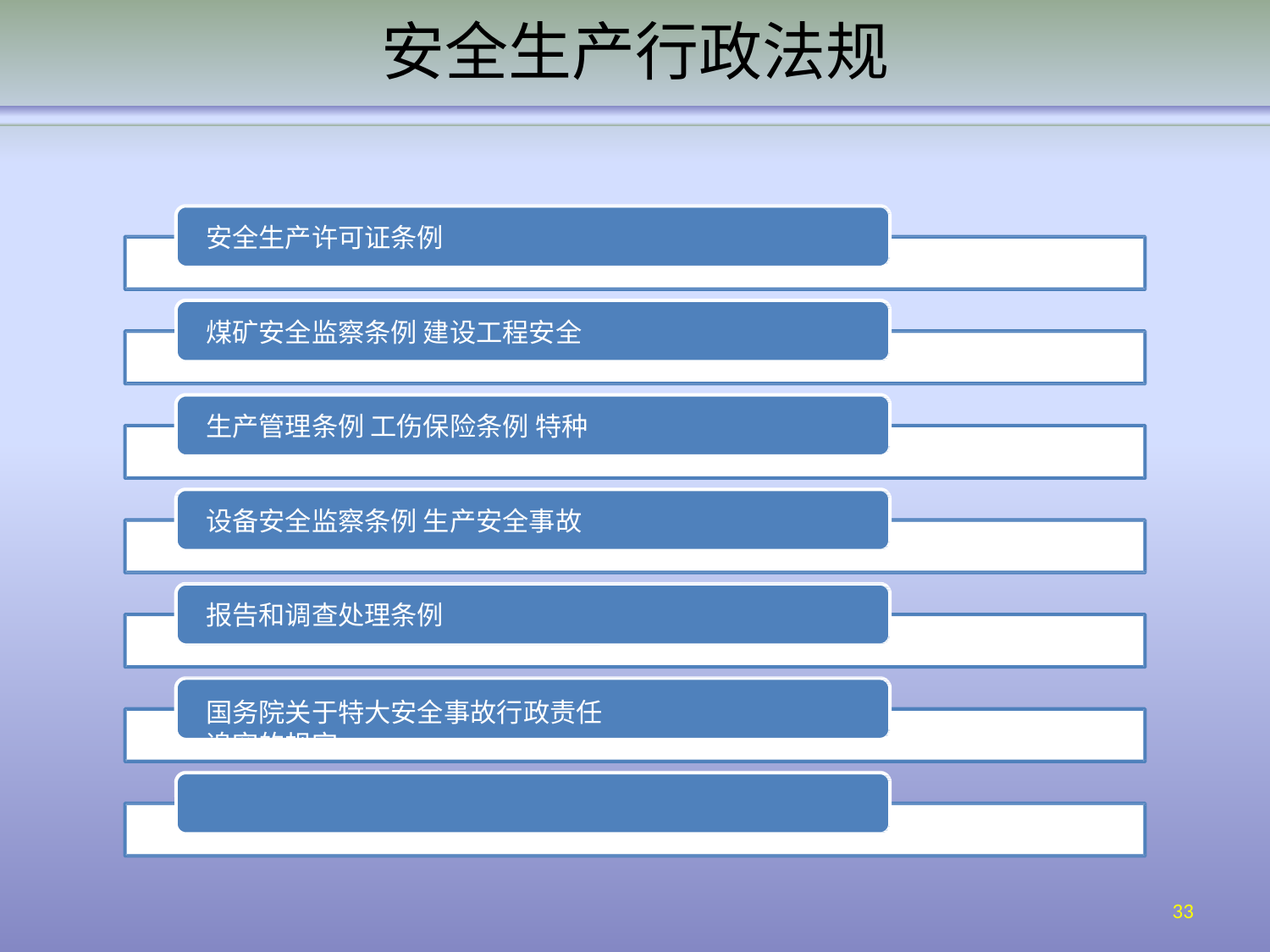

# 安全生产行政法规

安全生产许可证条例
煤矿安全监察条例 建设工程安全生产管理条例 工伤保险条例 特种设备安全监察条例 生产安全事故报告和调查处理条例

国务院关于特大安全事故行政责任追究的规定

33